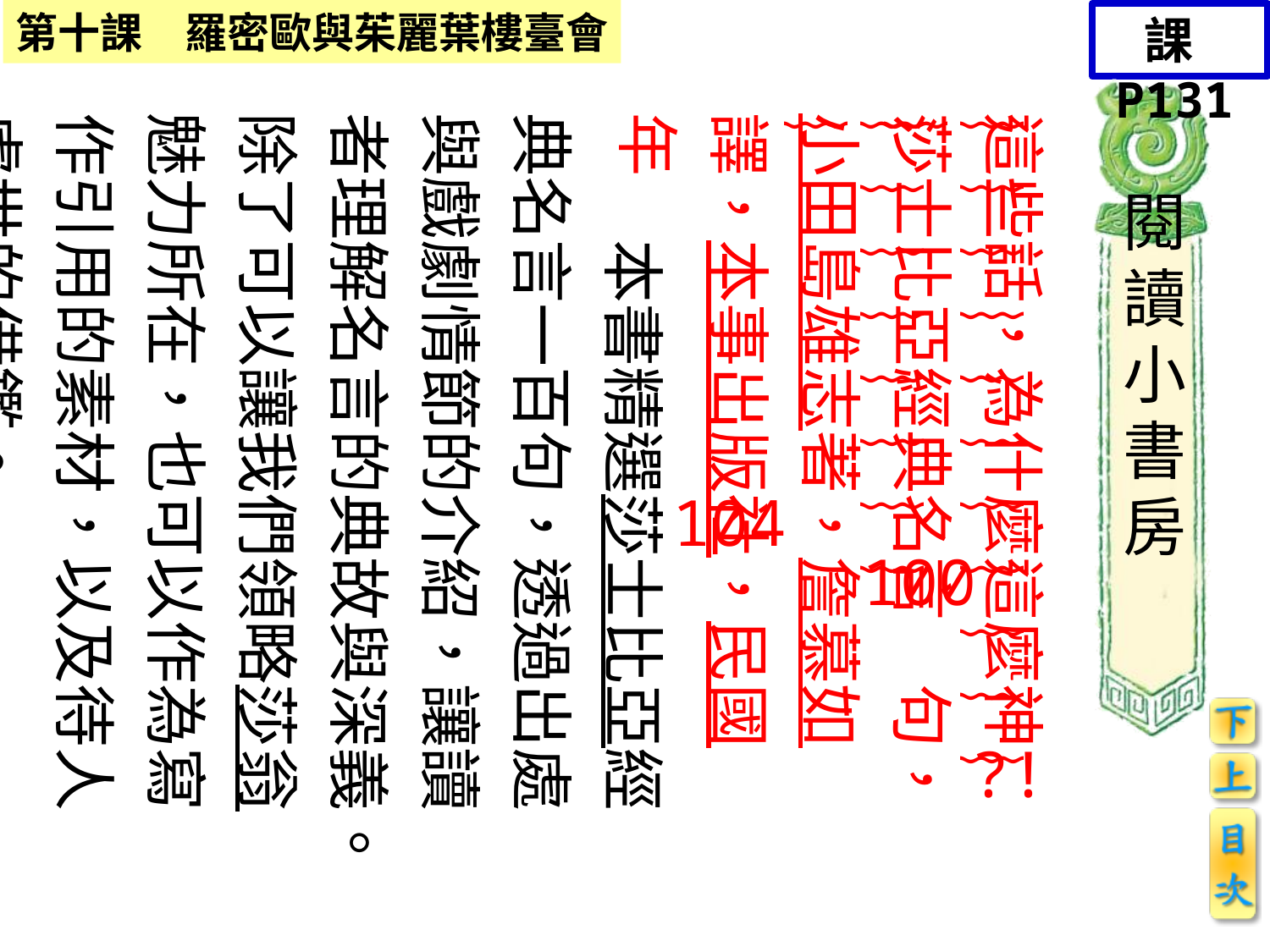

課P131
	本書精選莎士比亞經典名言一百句，透過出處與戲劇情節的介紹，讓讀者理解名言的典故與深義。除了可以讓我們領略莎翁魅力所在，也可以作為寫作引用的素材，以及待人處世的借鑑。
這些話，為什麼這麼神　莎士比亞經典名言　句，小田島雄志著，詹慕如譯，本事出版社，民國　年
︴︴︴︴︴︴︴︴︴
︴︴︴︴︴︴︴︴︴︴︴︴
閱讀小書房
104
100
?!